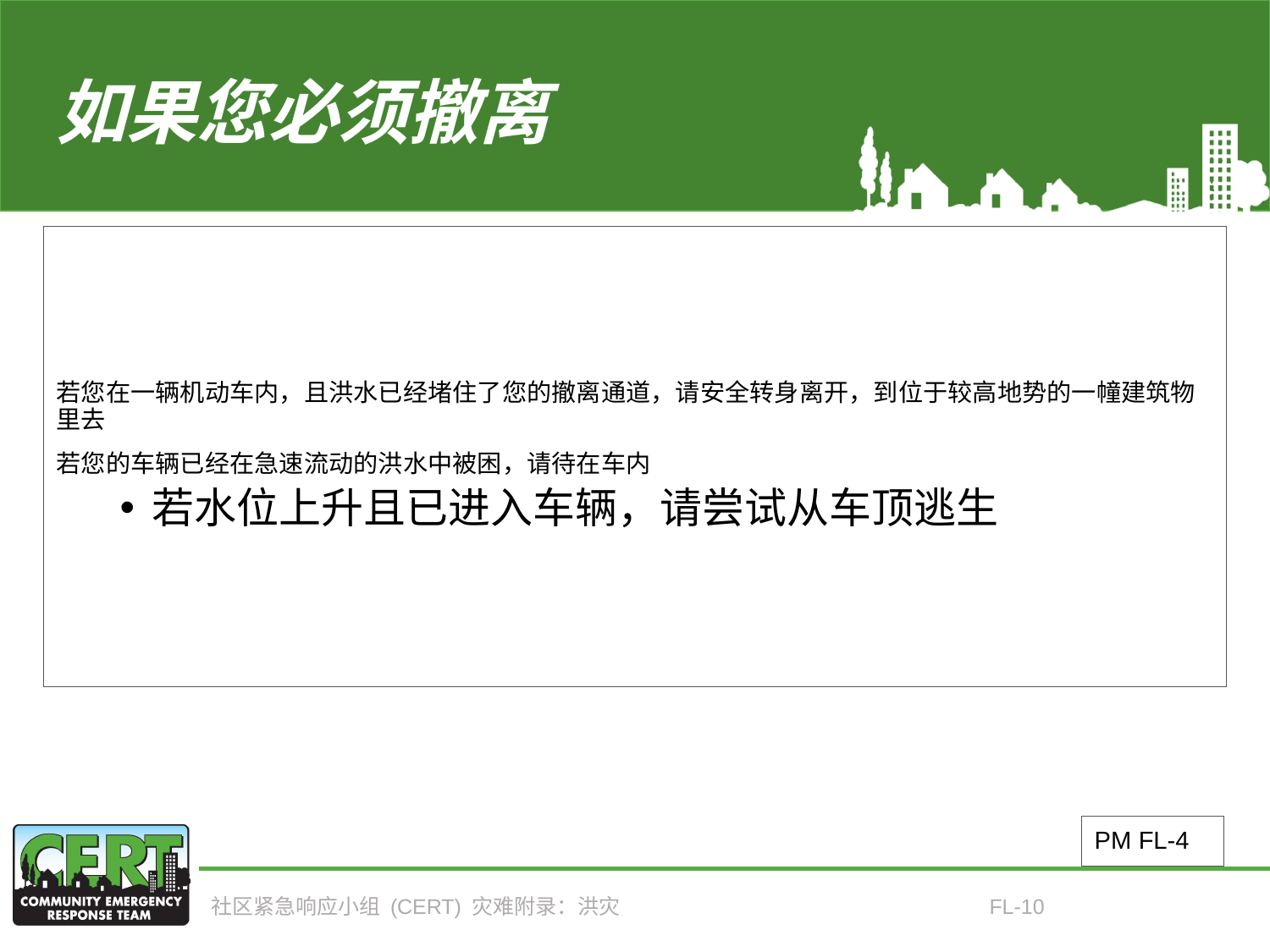

# 如果您必须撤离
若您在一辆机动车内，且洪水已经堵住了您的撤离通道，请安全转身离开，到位于较高地势的一幢建筑物里去
若您的车辆已经在急速流动的洪水中被困，请待在车内
若水位上升且已进入车辆，请尝试从车顶逃生
PM FL-4
社区紧急响应小组 (CERT) 灾难附录：洪灾
FL-10